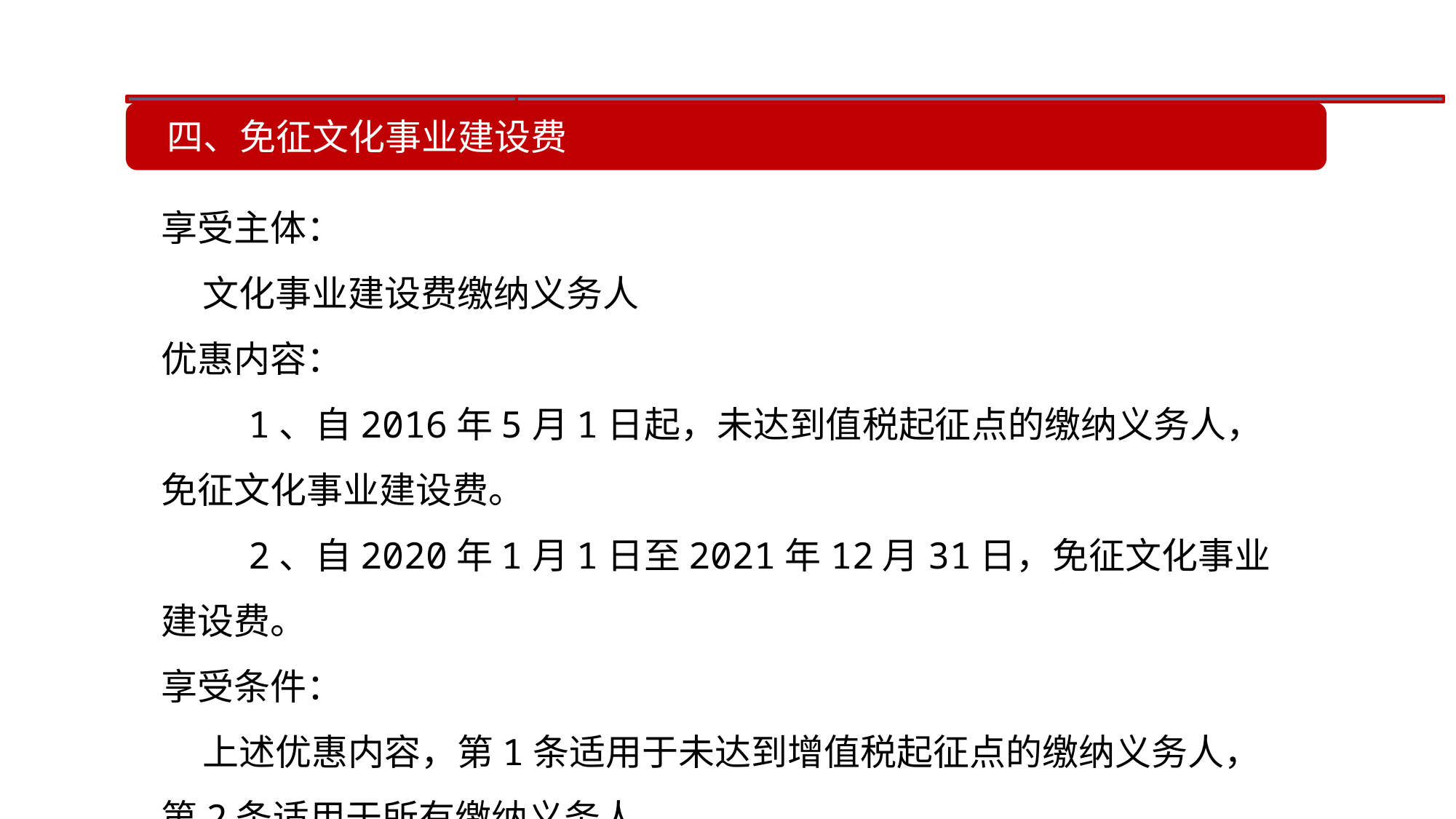

四、免征文化事业建设费
享受主体：
    文化事业建设费缴纳义务人
优惠内容：
    1、自2016年5月1日起，未达到值税起征点的缴纳义务人，免征文化事业建设费。
    2、自2020年1月1日至2021年12月31日，免征文化事业建设费。
享受条件：
    上述优惠内容，第1条适用于未达到增值税起征点的缴纳义务人，第2条适用于所有缴纳义务人。